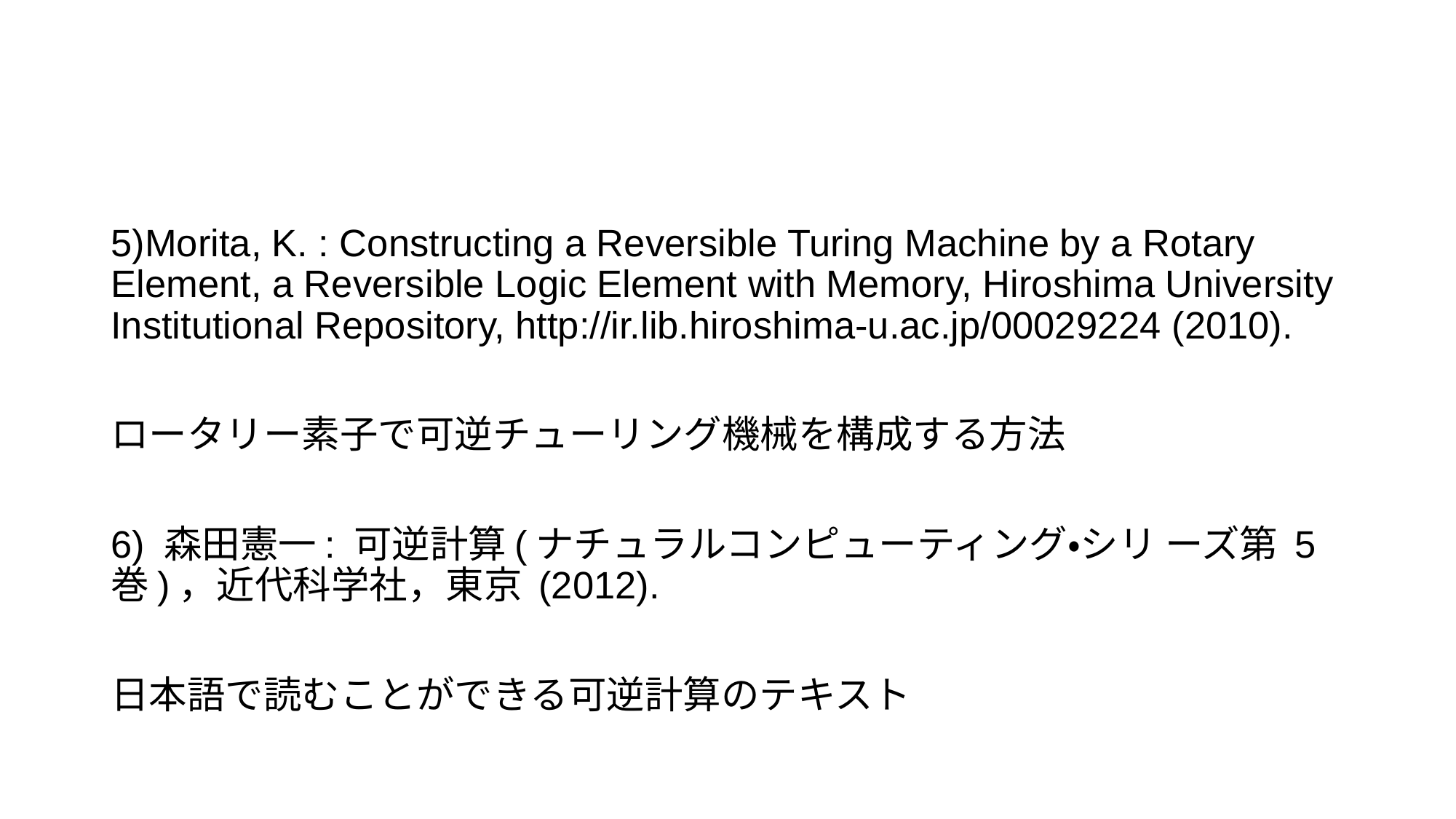

#
5)Morita, K. : Constructing a Reversible Turing Machine by a Rotary Element, a Reversible Logic Element with Memory, Hiroshima University Institutional Repository, http://ir.lib.hiroshima-u.ac.jp/00029224 (2010).

ロータリー素子で可逆チューリング機械を構成する方法

6) 森田憲一: 可逆計算(ナチュラルコンピューティング・シリ ーズ第 5 巻)，近代科学社，東京 (2012).

日本語で読むことができる可逆計算のテキスト